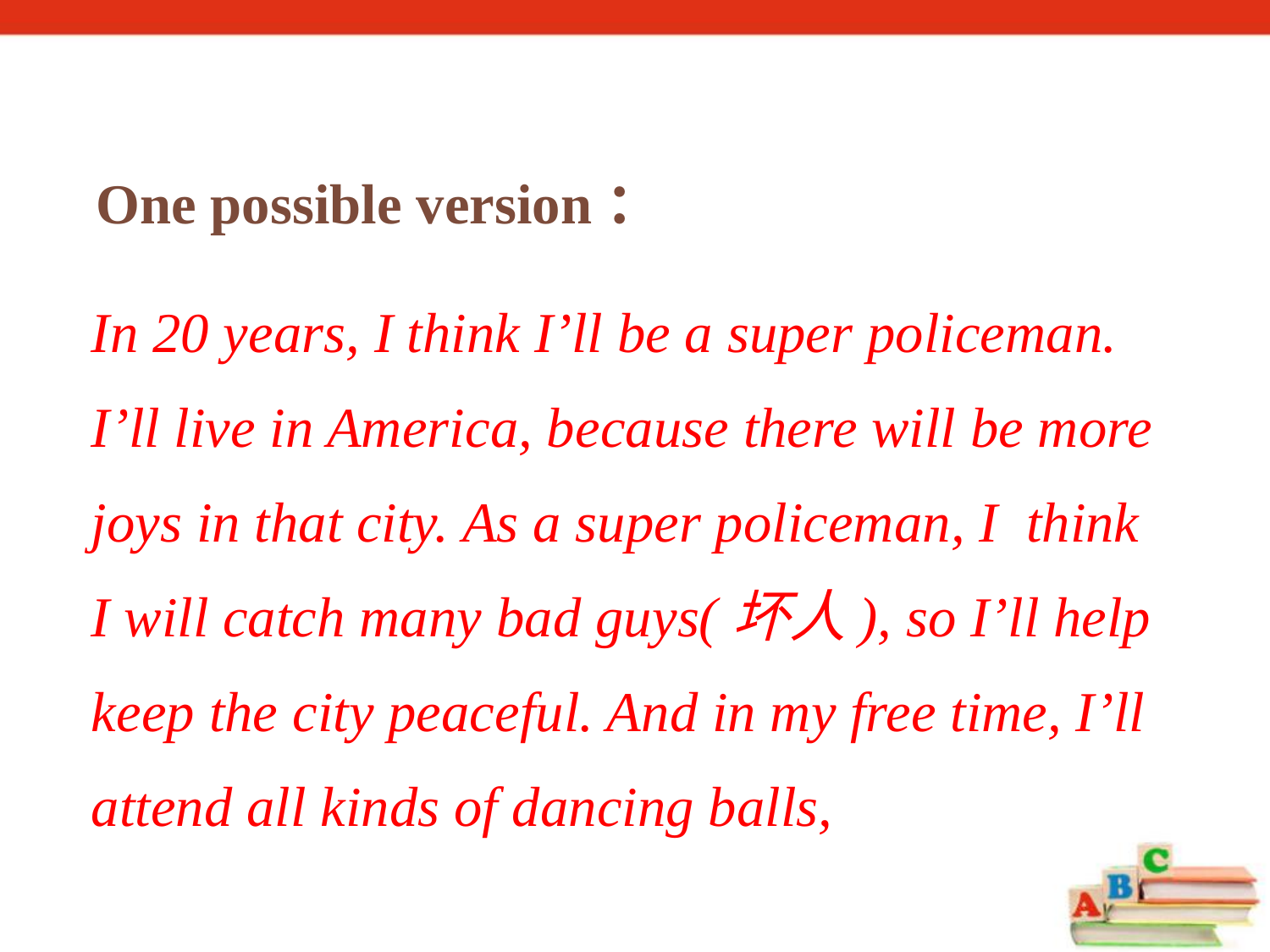

One possible version：
In 20 years, I think I’ll be a super policeman. I’ll live in America, because there will be more joys in that city. As a super policeman, I  think I will catch many bad guys(坏人), so I’ll help keep the city peaceful. And in my free time, I’ll attend all kinds of dancing balls,